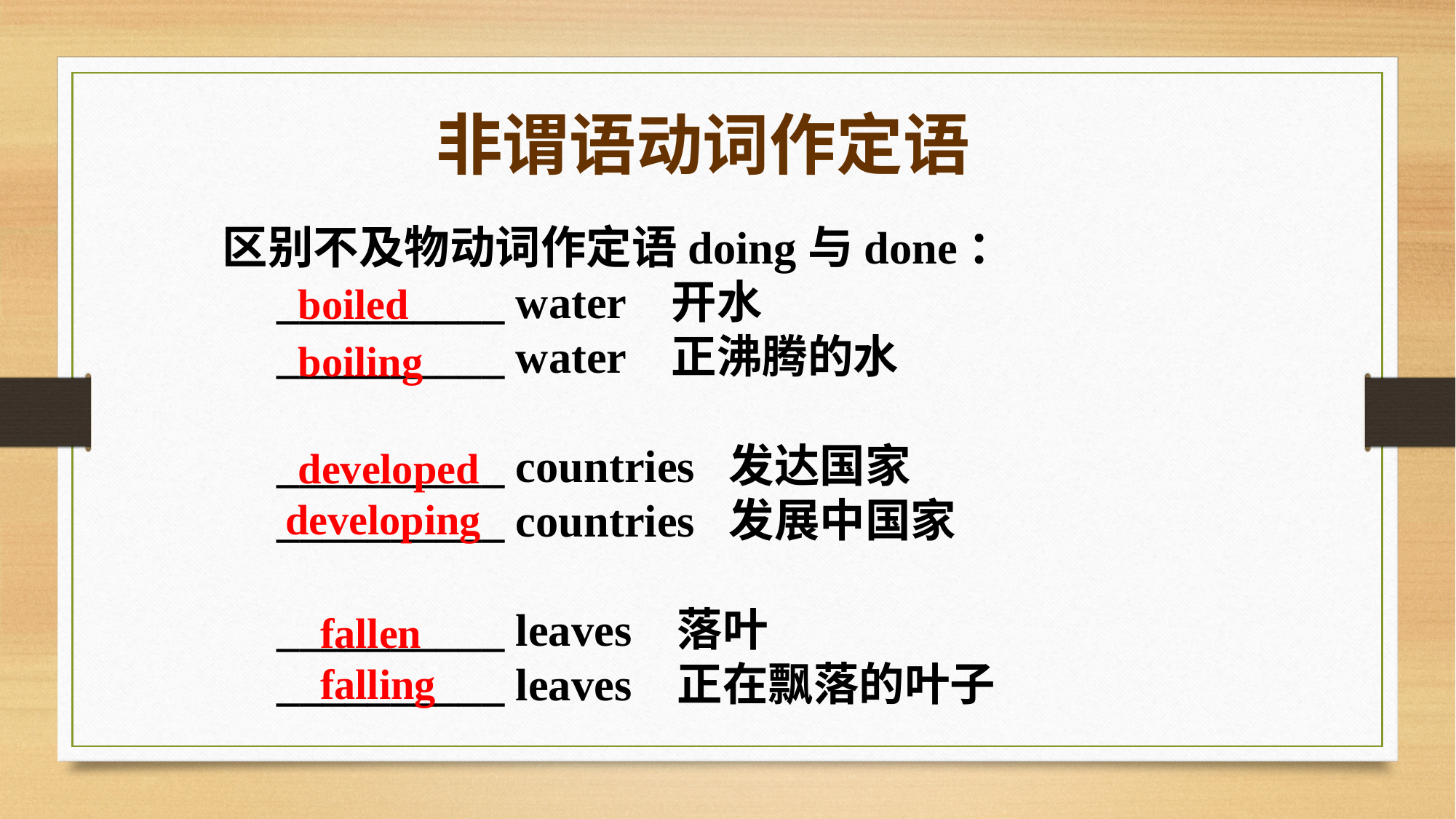

非谓语动词作定语
区别不及物动词作定语doing与done：
__________ water   开水
__________ water   正沸腾的水

__________ countries  发达国家
__________ countries  发展中国家

__________ leaves   落叶
__________ leaves   正在飘落的叶子

boiled
boiling
developed
developing
fallen
falling